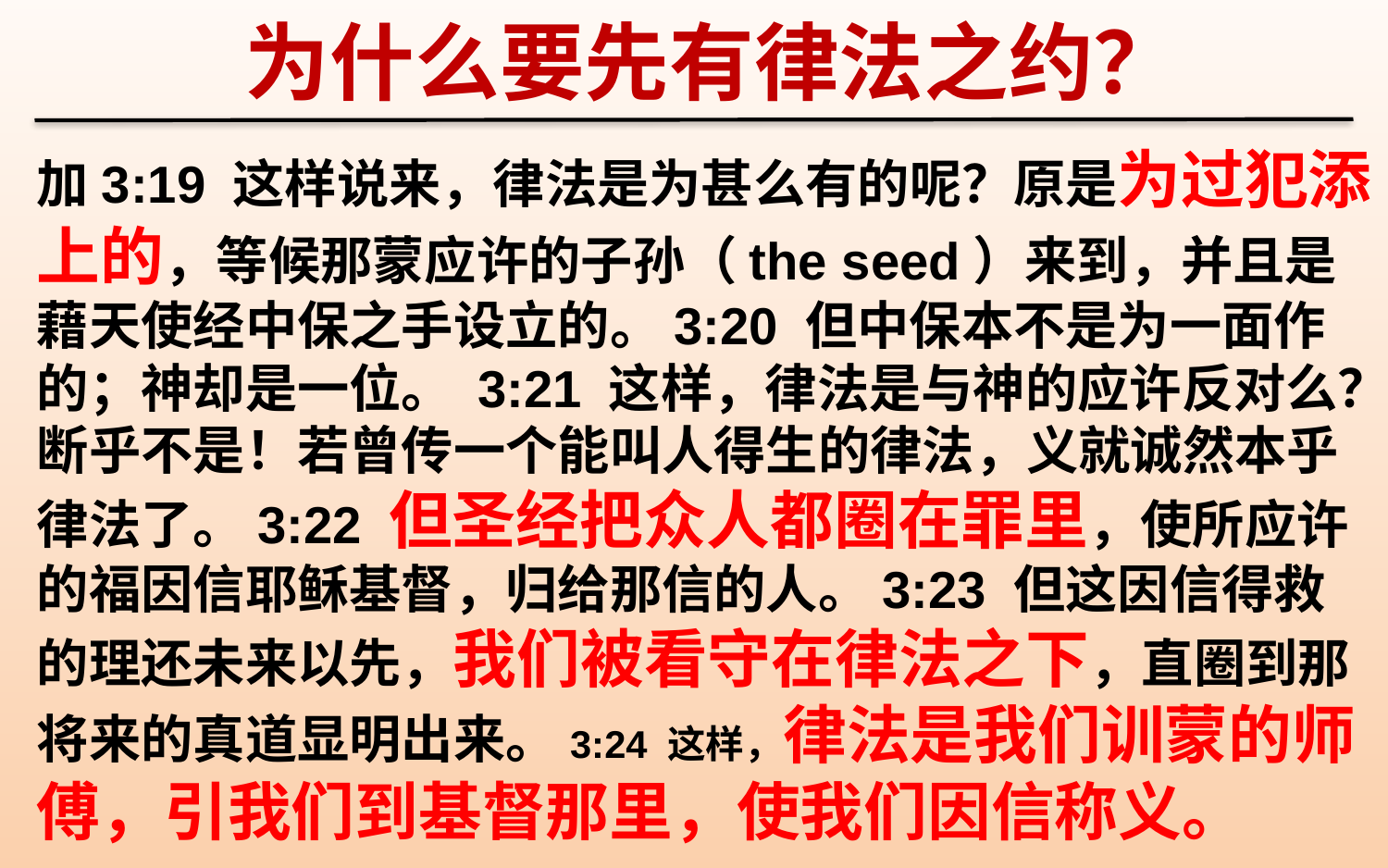

为什么要先有律法之约？
加3:19 这样说来，律法是为甚么有的呢？原是为过犯添上的，等候那蒙应许的子孙（the seed）来到，并且是藉天使经中保之手设立的。3:20 但中保本不是为一面作的；神却是一位。 3:21 这样，律法是与神的应许反对么？断乎不是！若曾传一个能叫人得生的律法，义就诚然本乎律法了。3:22 但圣经把众人都圈在罪里，使所应许的福因信耶稣基督，归给那信的人。3:23 但这因信得救的理还未来以先，我们被看守在律法之下，直圈到那将来的真道显明出来。3:24 这样，律法是我们训蒙的师傅，引我们到基督那里，使我们因信称义。